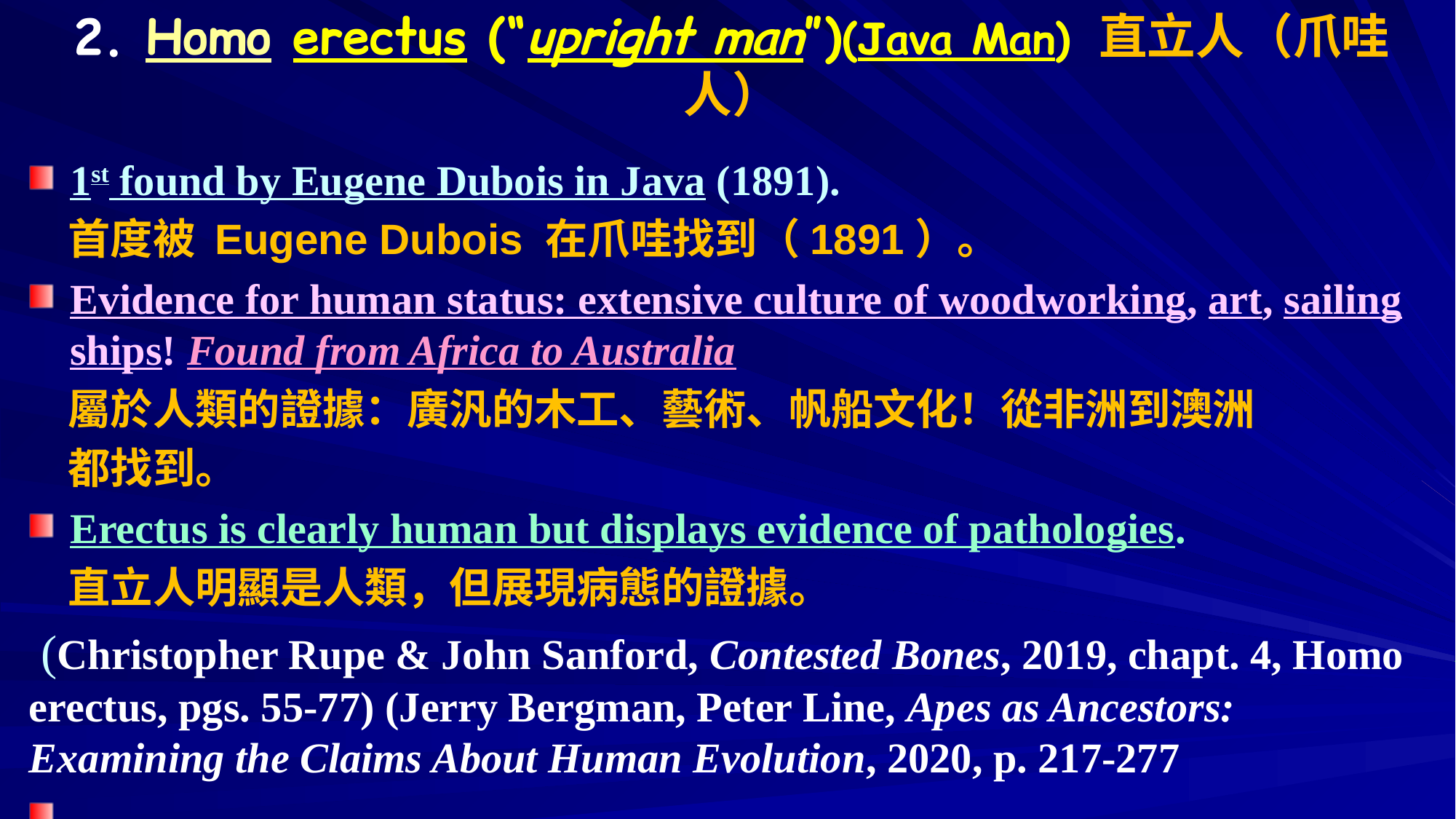

# 2. Homo erectus (“upright man”)(Java Man) 直立人（爪哇人）
1st found by Eugene Dubois in Java (1891).
   首度被 Eugene Dubois 在爪哇找到（1891）。
Evidence for human status: extensive culture of woodworking, art, sailing ships! Found from Africa to Australia
   屬於人類的證據：廣汎的木工、藝術、帆船文化！從非洲到澳洲
   都找到。
Erectus is clearly human but displays evidence of pathologies.
   直立人明顯是人類，但展現病態的證據。
 (Christopher Rupe & John Sanford, Contested Bones, 2019, chapt. 4, Homo erectus, pgs. 55-77) (Jerry Bergman, Peter Line, Apes as Ancestors: Examining the Claims About Human Evolution, 2020, p. 217-277